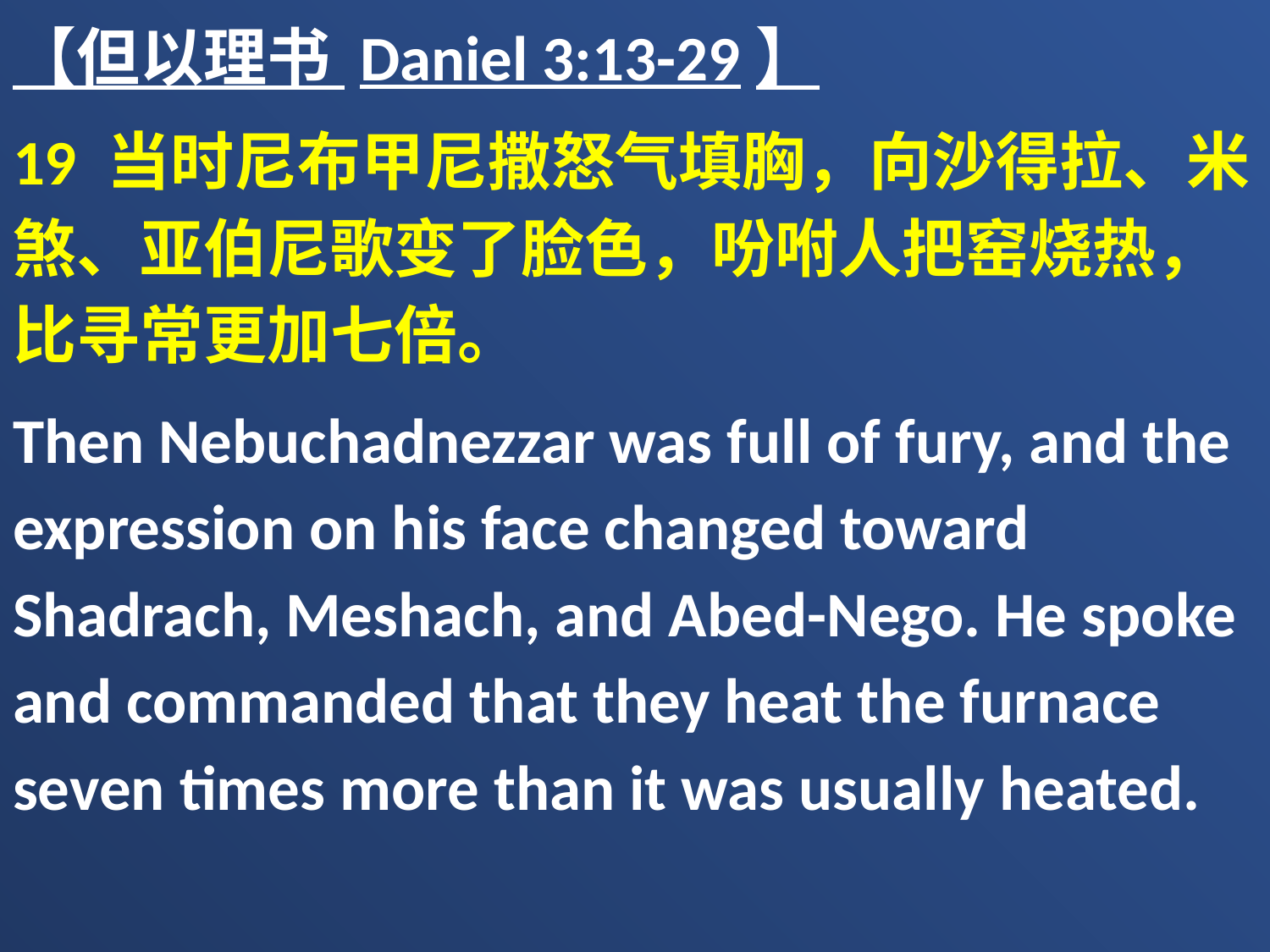

【但以理书 Daniel 3:13-29】
19 当时尼布甲尼撒怒气填胸，向沙得拉、米煞、亚伯尼歌变了脸色，吩咐人把窑烧热，比寻常更加七倍。
Then Nebuchadnezzar was full of fury, and the expression on his face changed toward Shadrach, Meshach, and Abed-Nego. He spoke and commanded that they heat the furnace seven times more than it was usually heated.